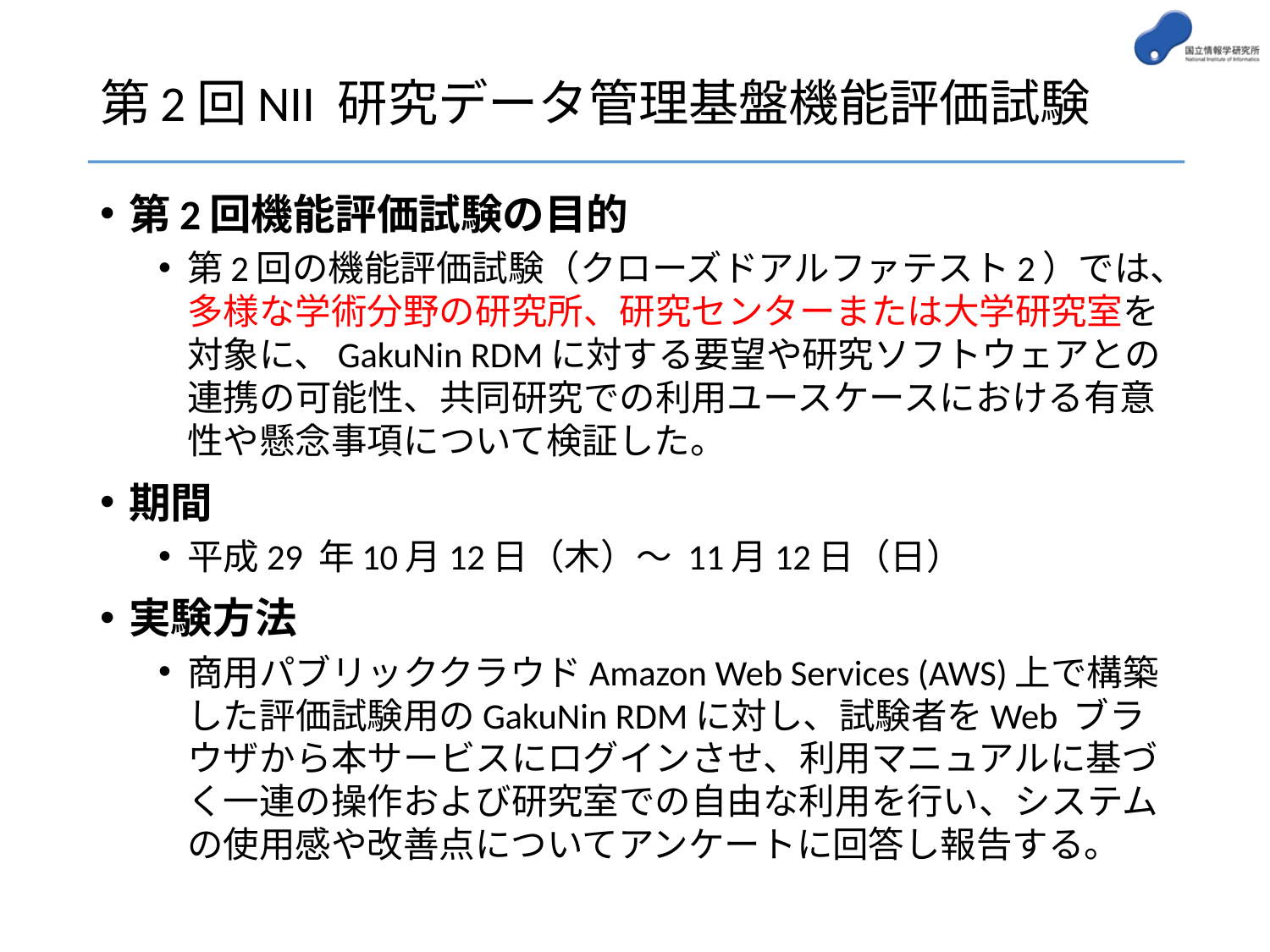

# 第2回NII 研究データ管理基盤機能評価試験
第2回機能評価試験の目的
第2回の機能評価試験（クローズドアルファテスト2）では、多様な学術分野の研究所、研究センターまたは大学研究室を対象に、GakuNin RDMに対する要望や研究ソフトウェアとの連携の可能性、共同研究での利用ユースケースにおける有意性や懸念事項について検証した。
期間
平成29 年10月12日（木）～ 11月12日（日）
実験方法
商用パブリッククラウドAmazon Web Services (AWS)上で構築した評価試験用のGakuNin RDMに対し、試験者をWeb ブラウザから本サービスにログインさせ、利用マニュアルに基づく一連の操作および研究室での自由な利用を行い、システムの使用感や改善点についてアンケートに回答し報告する。